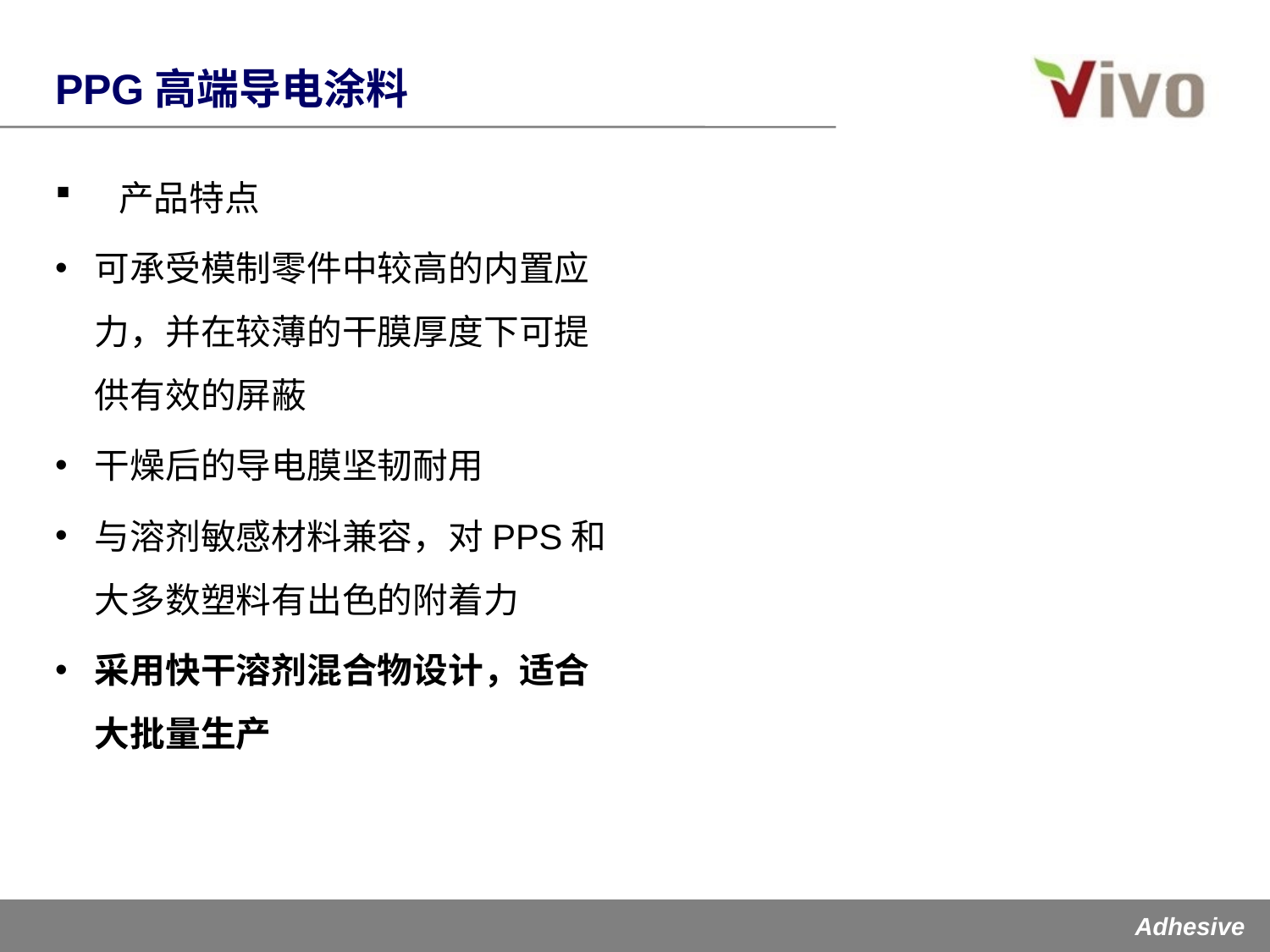

# PPG高端导电涂料
产品特点
可承受模制零件中较高的内置应力，并在较薄的干膜厚度下可提供有效的屏蔽
干燥后的导电膜坚韧耐用
与溶剂敏感材料兼容，对PPS和大多数塑料有出色的附着力
采用快干溶剂混合物设计，适合大批量生产